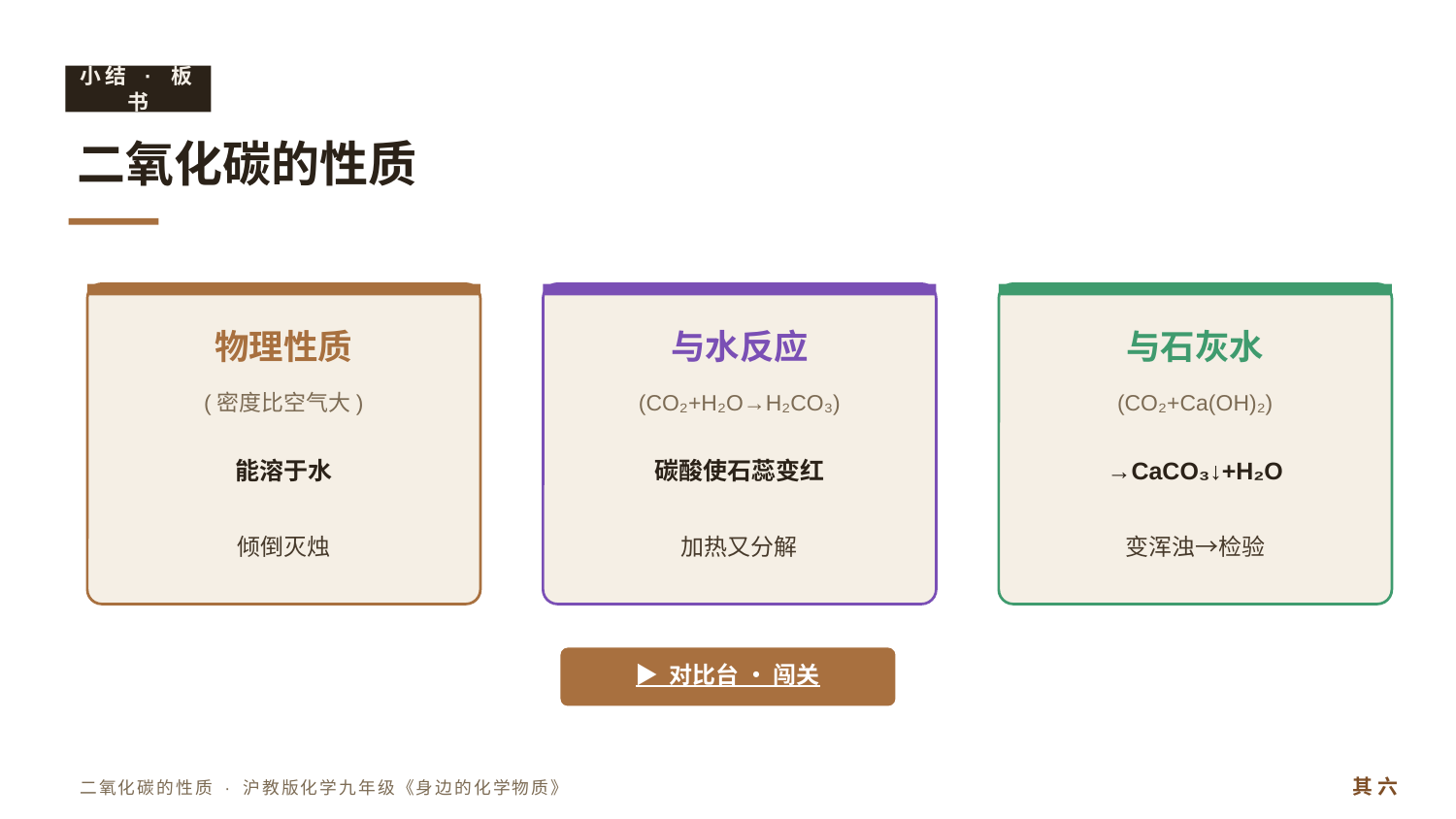

小结 · 板书

二氧化碳的性质

物理性质
与水反应
与石灰水
(密度比空气大)
(CO₂+H₂O→H₂CO₃)
(CO₂+Ca(OH)₂)
能溶于水
碳酸使石蕊变红
→CaCO₃↓+H₂O
倾倒灭烛
加热又分解
变浑浊→检验
▶  对比台 · 闯关

其 六
二氧化碳的性质 · 沪教版化学九年级《身边的化学物质》